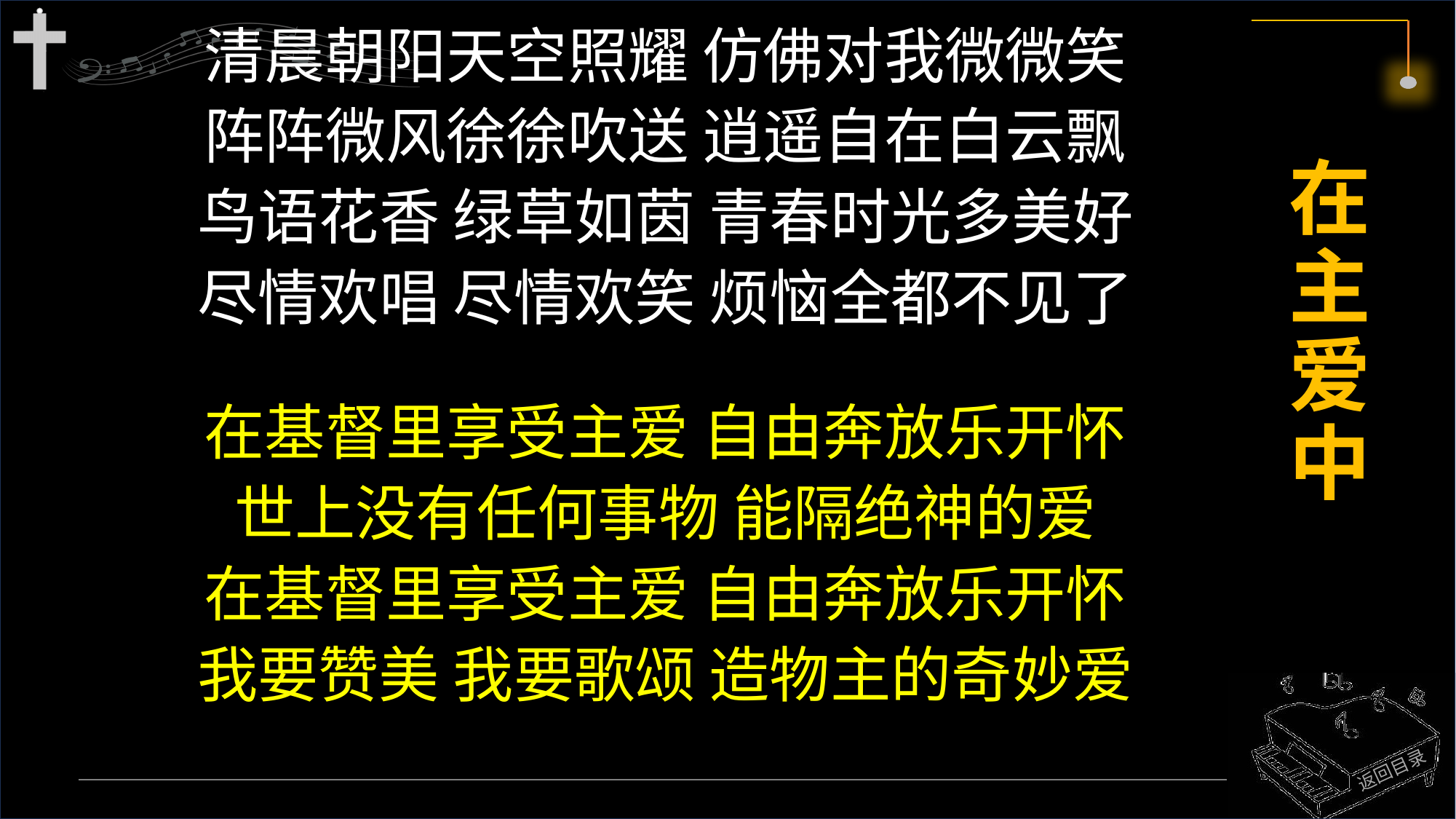

清晨朝阳天空照耀 仿佛对我微微笑
阵阵微风徐徐吹送 逍遥自在白云飘
鸟语花香 绿草如茵 青春时光多美好
尽情欢唱 尽情欢笑 烦恼全都不见了

在基督里享受主爱 自由奔放乐开怀
世上没有任何事物 能隔绝神的爱
在基督里享受主爱 自由奔放乐开怀
我要赞美 我要歌颂 造物主的奇妙爱
# 在主爱中